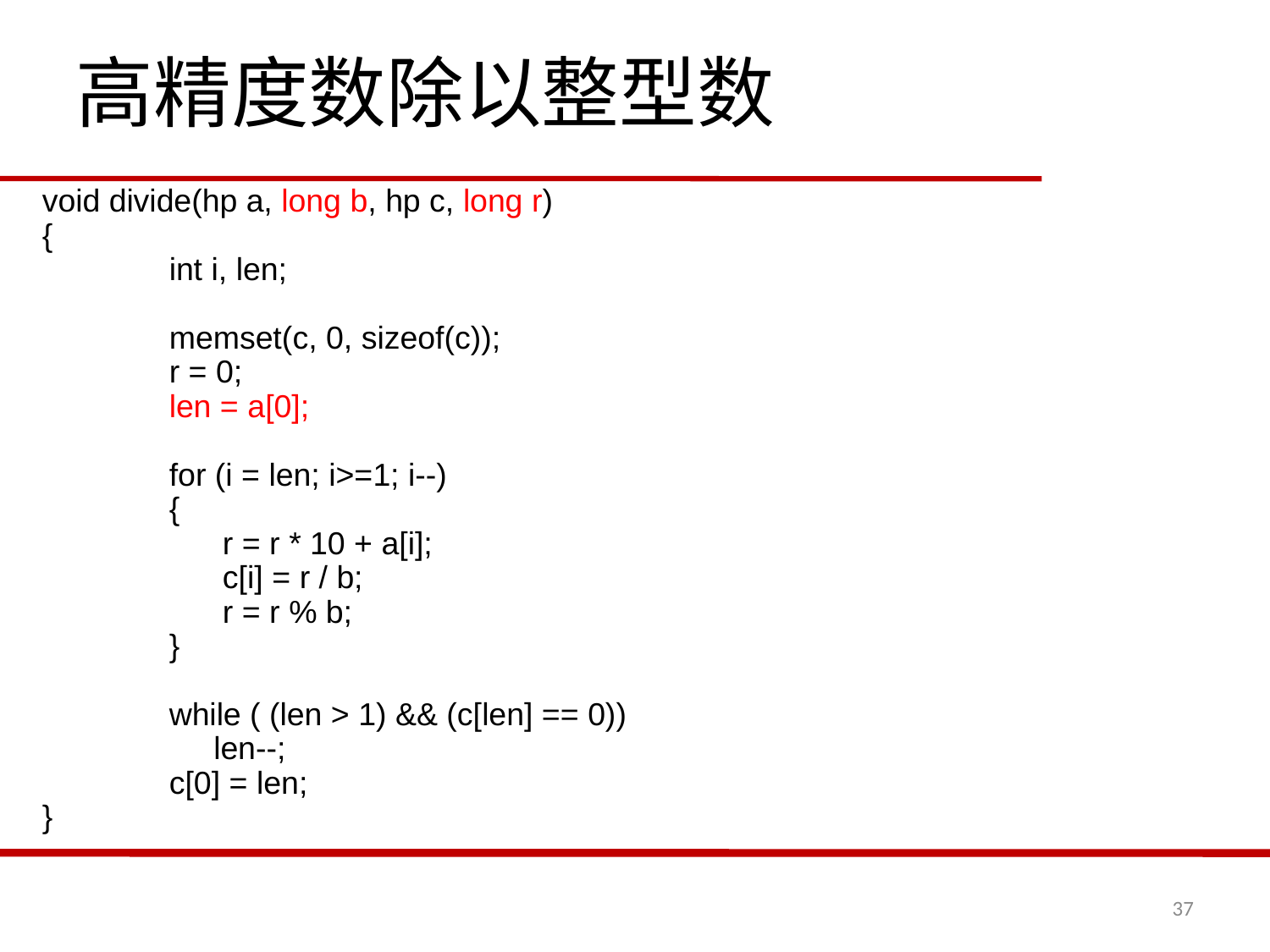

高精度数除以整型数
void divide(hp a, long b, hp c, long r)
{
	int i, len;

	memset(c, 0, sizeof(c));
	r = 0;
	len = a[0];

	for (i = len; i>=1; i--)
	{
	      r = r * 10 + a[i];
	      c[i] = r / b;
	      r = r % b;
	}

	while ( (len > 1) && (c[len] == 0))
	     len--;
	c[0] = len;
}
37